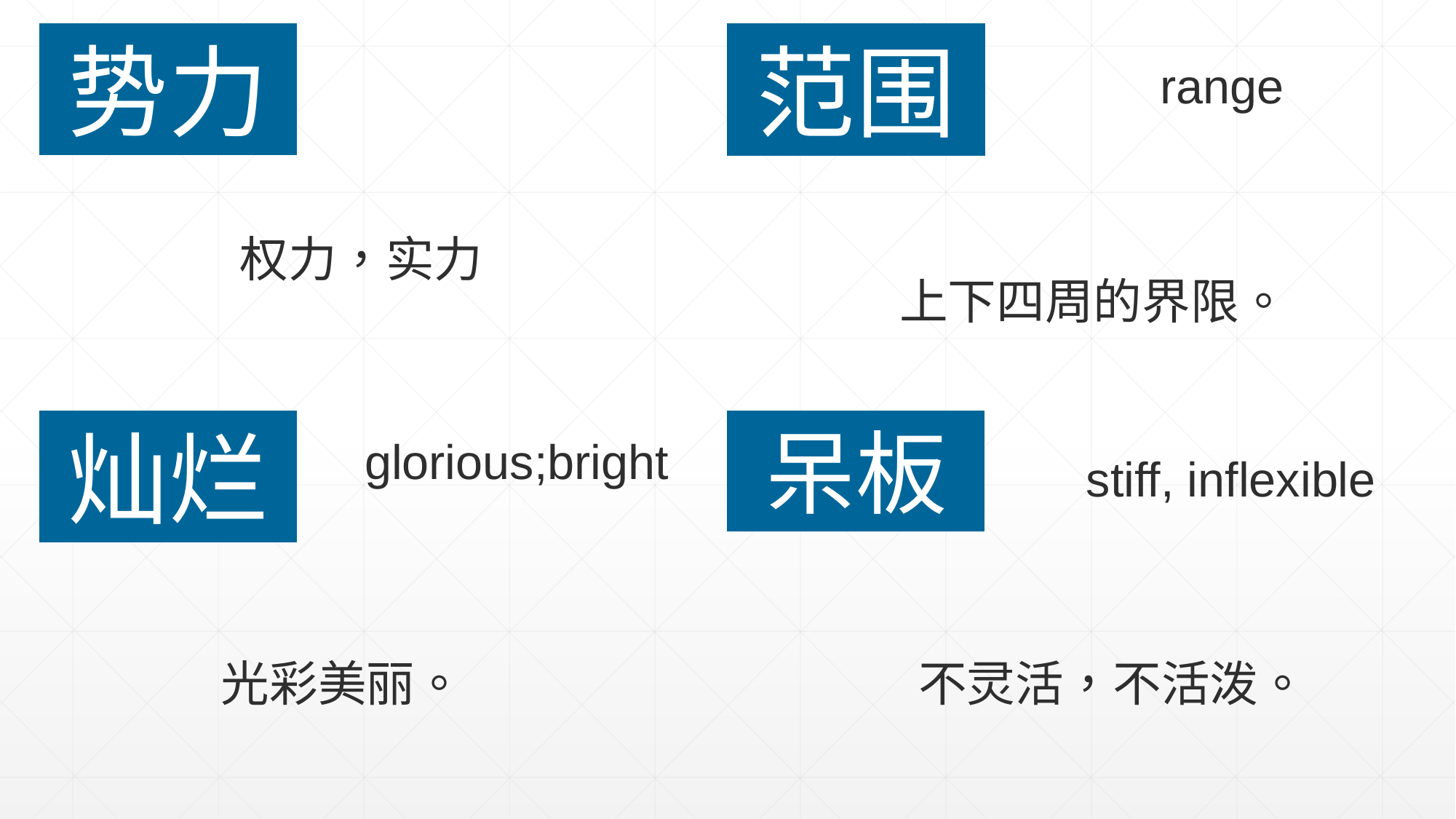

势力
范围
range
权力，实力
上下四周的界限。
呆板
灿烂
glorious;bright
 stiff, inflexible
光彩美丽。
不灵活，不活泼。